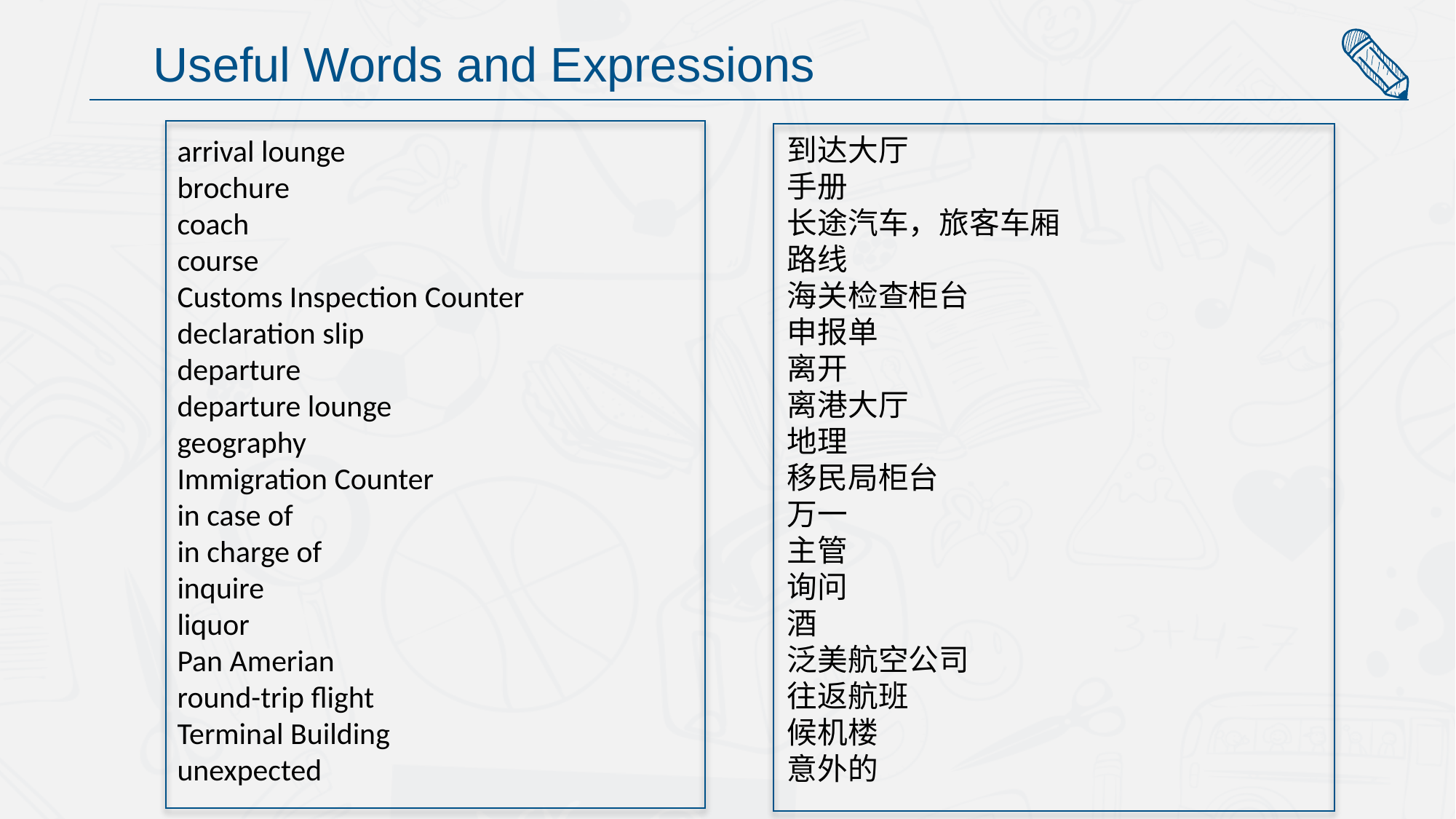

Useful Words and Expressions

到达大厅
手册
长途汽车，旅客车厢
路线
海关检查柜台
申报单
离开
离港大厅
地理
移民局柜台
万一
主管
询问
酒
泛美航空公司
往返航班
候机楼
意外的
arrival lounge
brochure
coach
course
Customs Inspection Counter
declaration slip
departure
departure lounge
geography
Immigration Counter
in case of
in charge of
inquire
liquor
Pan Amerian
round-trip flight
Terminal Building
unexpected